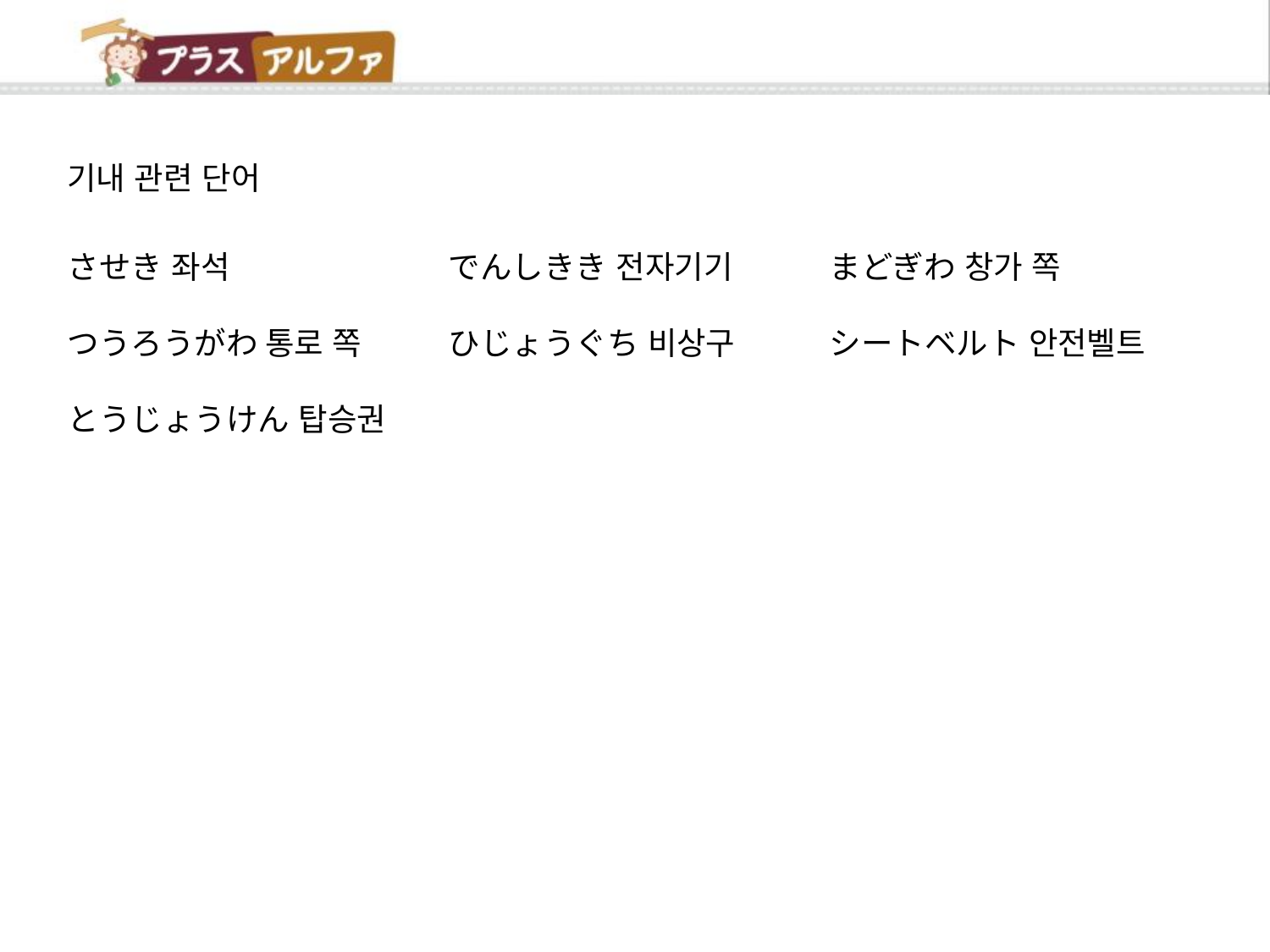

기내 관련 단어
させき 좌석		でんしきき 전자기기	まどぎわ 창가 쪽
つうろうがわ 통로 쪽 	ひじょうぐち 비상구	シートベルト 안전벨트
とうじょうけん 탑승권